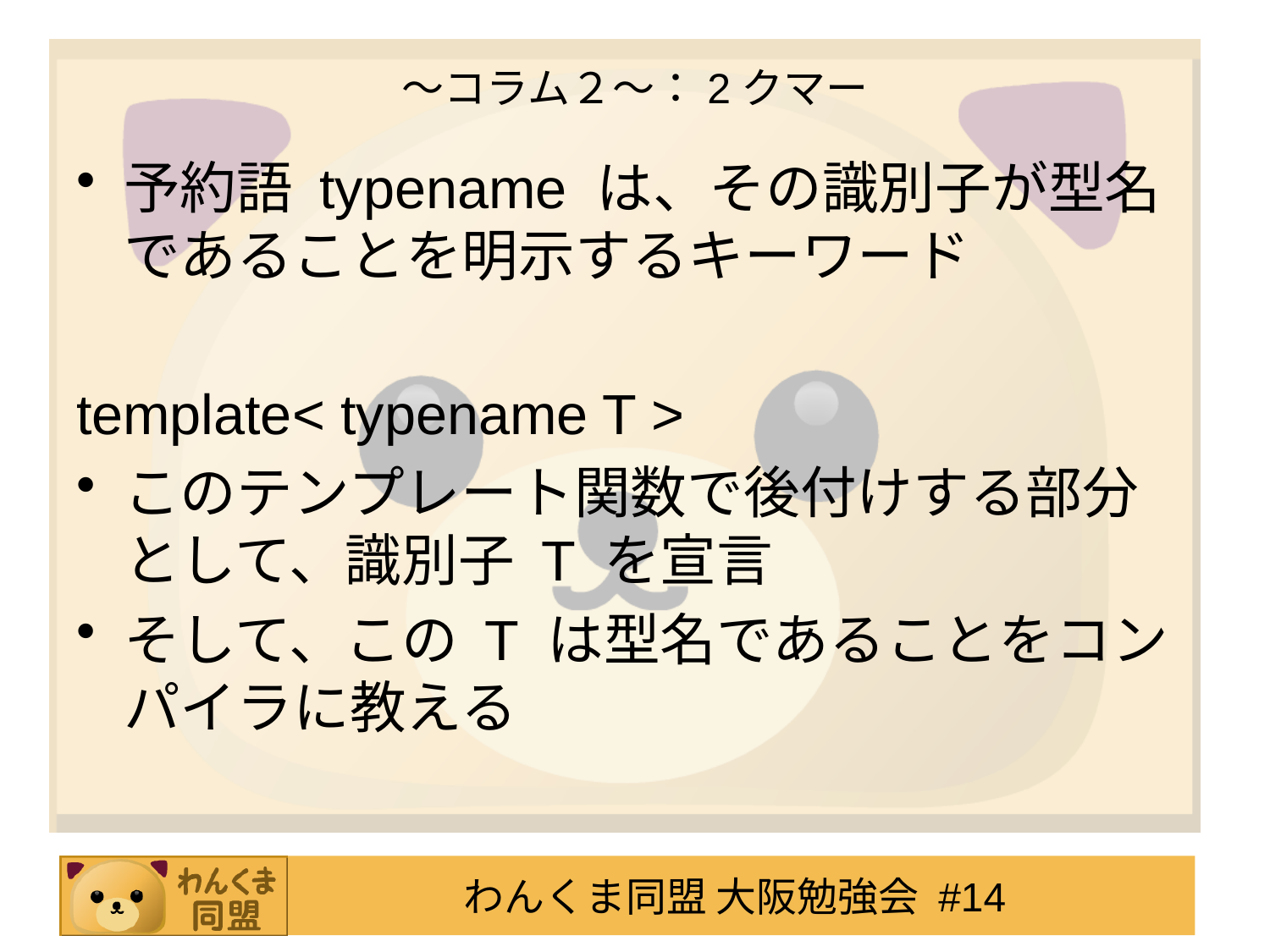

# ～コラム２～：2クマー
予約語 typename は、その識別子が型名であることを明示するキーワード

template< typename T >
このテンプレート関数で後付けする部分として、識別子 T を宣言
そして、この T は型名であることをコンパイラに教える